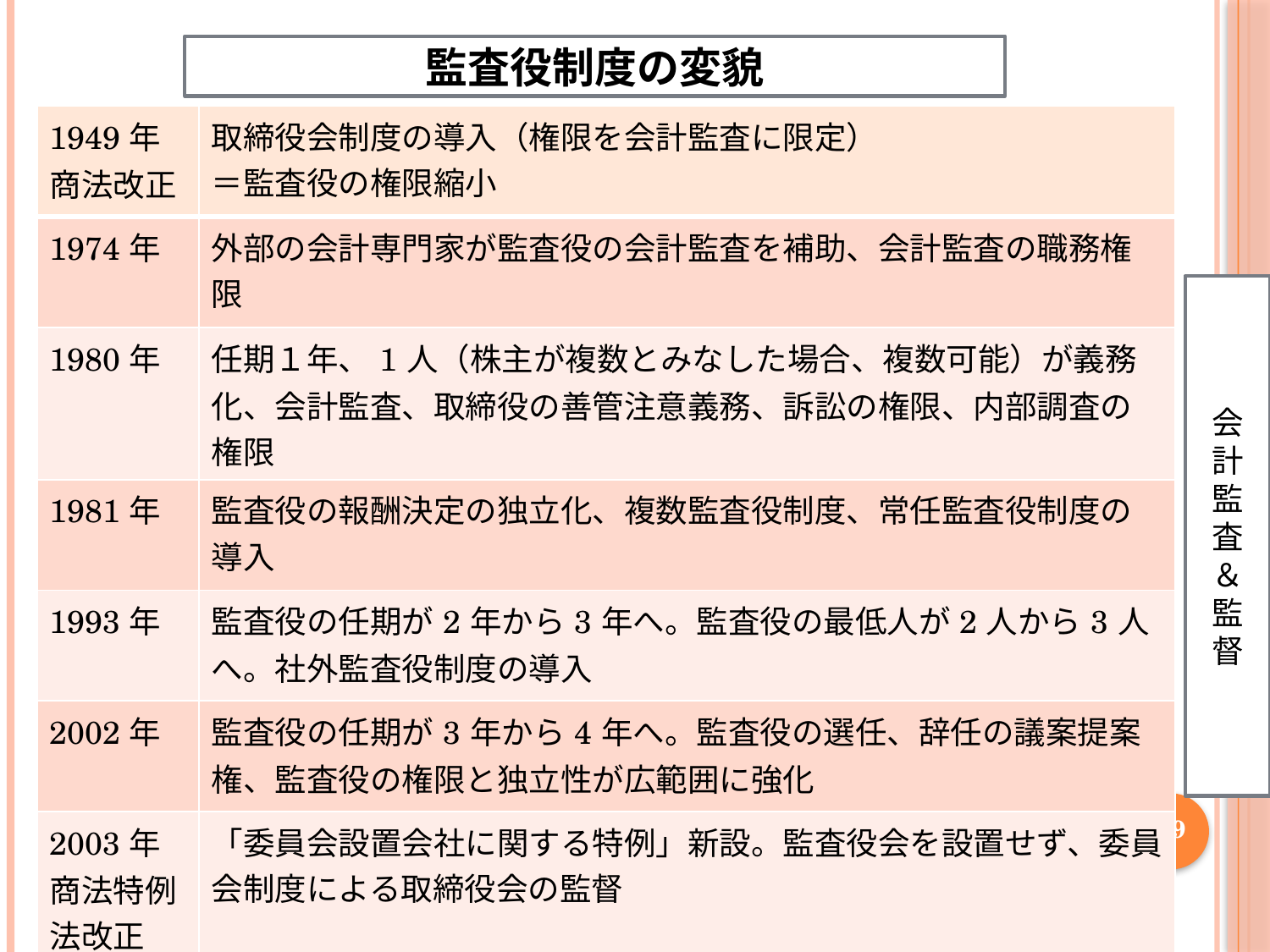

監査役制度の変貌
| 1949年商法改正 | 取締役会制度の導入（権限を会計監査に限定） ＝監査役の権限縮小 |
| --- | --- |
| 1974年 | 外部の会計専門家が監査役の会計監査を補助、会計監査の職務権限 |
| 1980年 | 任期１年、1人（株主が複数とみなした場合、複数可能）が義務化、会計監査、取締役の善管注意義務、訴訟の権限、内部調査の権限 |
| 1981年 | 監査役の報酬決定の独立化、複数監査役制度、常任監査役制度の導入 |
| 1993年 | 監査役の任期が2年から3年へ。監査役の最低人が2人から3人へ。社外監査役制度の導入 |
| 2002年 | 監査役の任期が3年から4年へ。監査役の選任、辞任の議案提案権、監査役の権限と独立性が広範囲に強化 |
| 2003年商法特例法改正 | 「委員会設置会社に関する特例」新設。監査役会を設置せず、委員会制度による取締役会の監督 |
| 2009年 | 「監査役監査基準」（1975年）を2009年改定、監査役の職責「株主の負託を受けた独立機関として取締役の職務執行の監査」（2条１項）「財務調査、取締役の行為の差止め（2条2項） |
会計監査＆監督
19